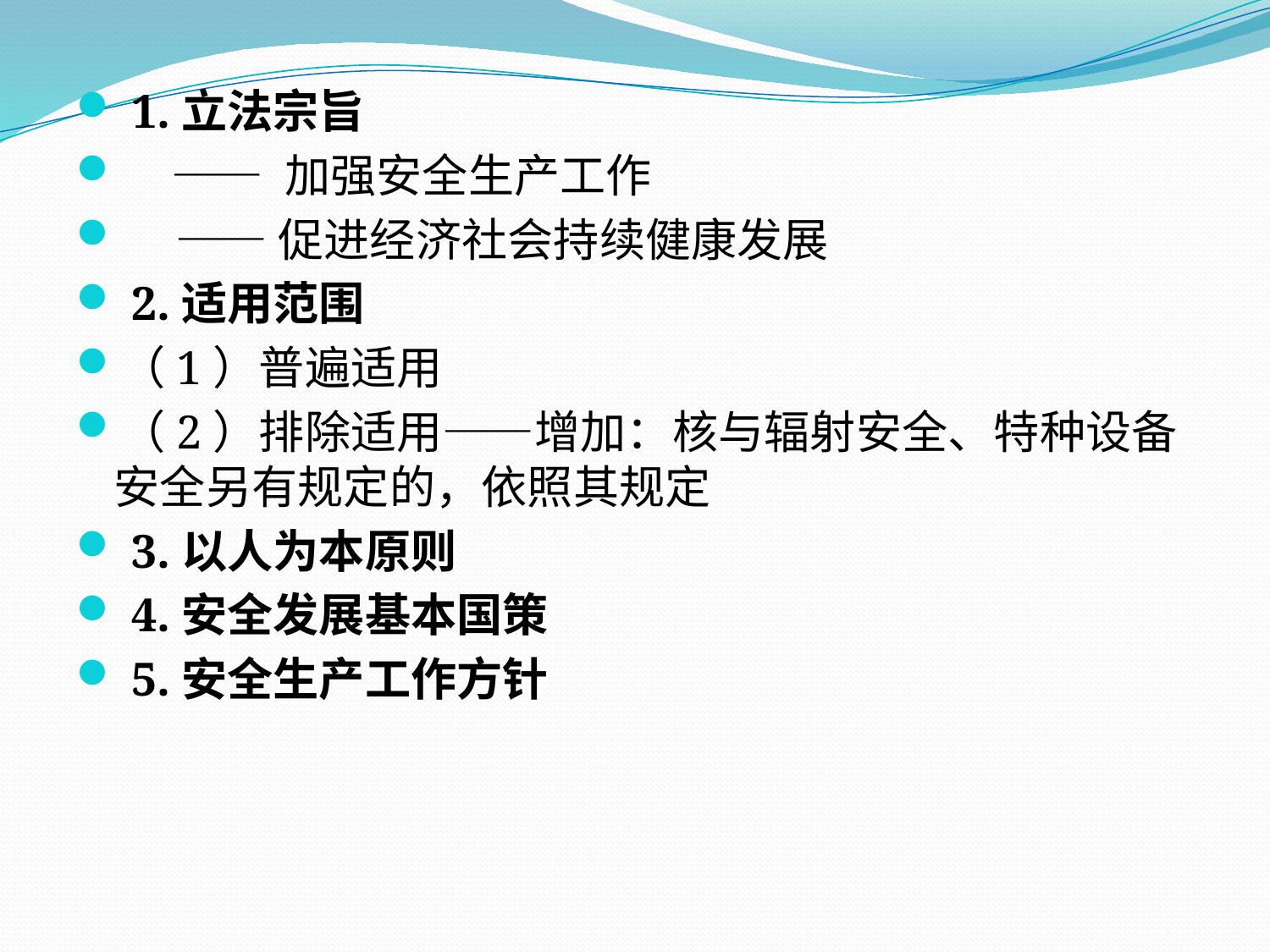

1.立法宗旨
     —— 加强安全生产工作
　 —— 促进经济社会持续健康发展
 2.适用范围
（1）普遍适用
（2）排除适用——增加：核与辐射安全、特种设备安全另有规定的，依照其规定
 3.以人为本原则
 4.安全发展基本国策
 5.安全生产工作方针